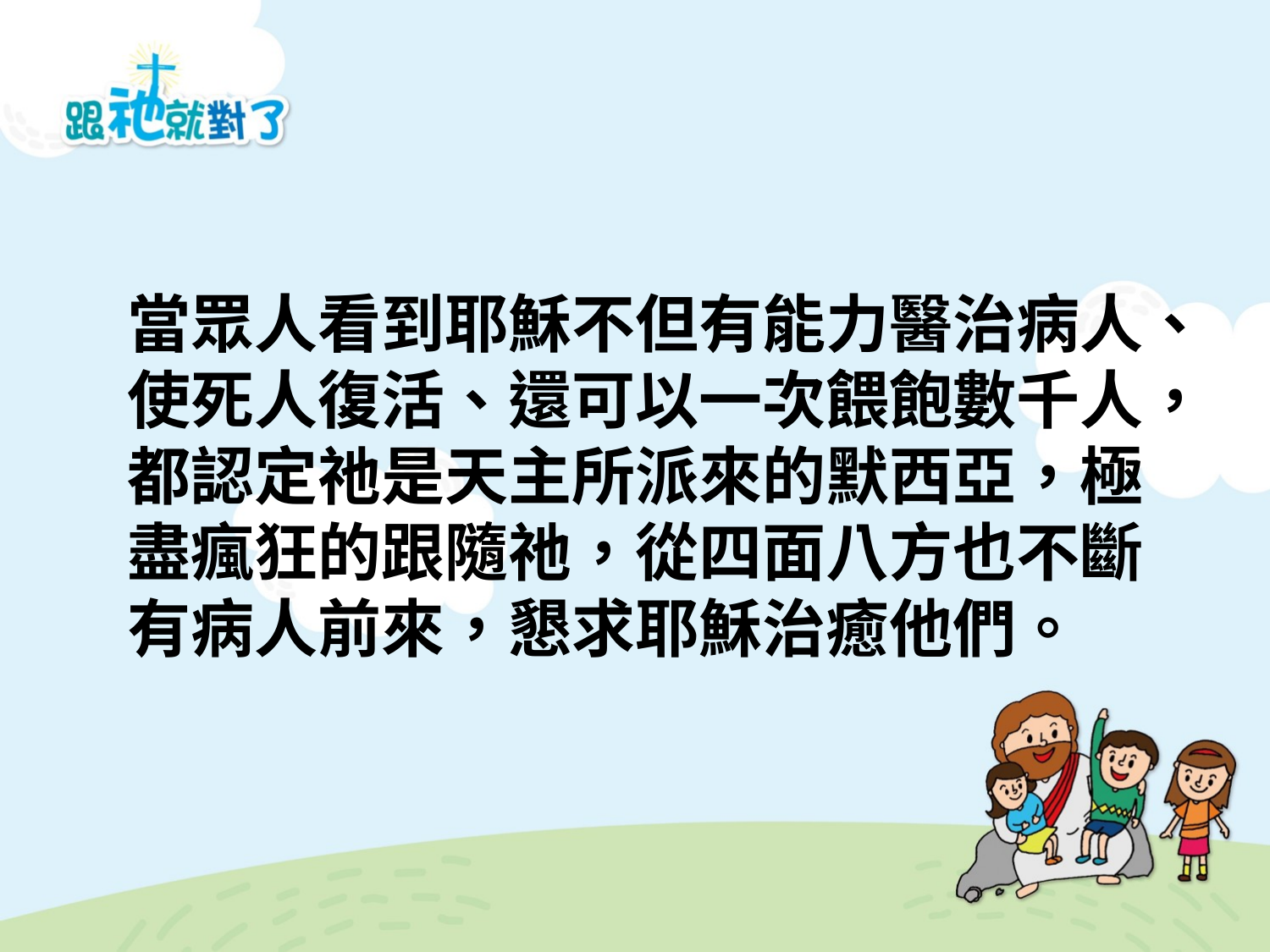

當眾人看到耶穌不但有能力醫治病人、使死人復活、還可以一次餵飽數千人，都認定祂是天主所派來的默西亞，極盡瘋狂的跟隨祂，從四面八方也不斷有病人前來，懇求耶穌治癒他們。